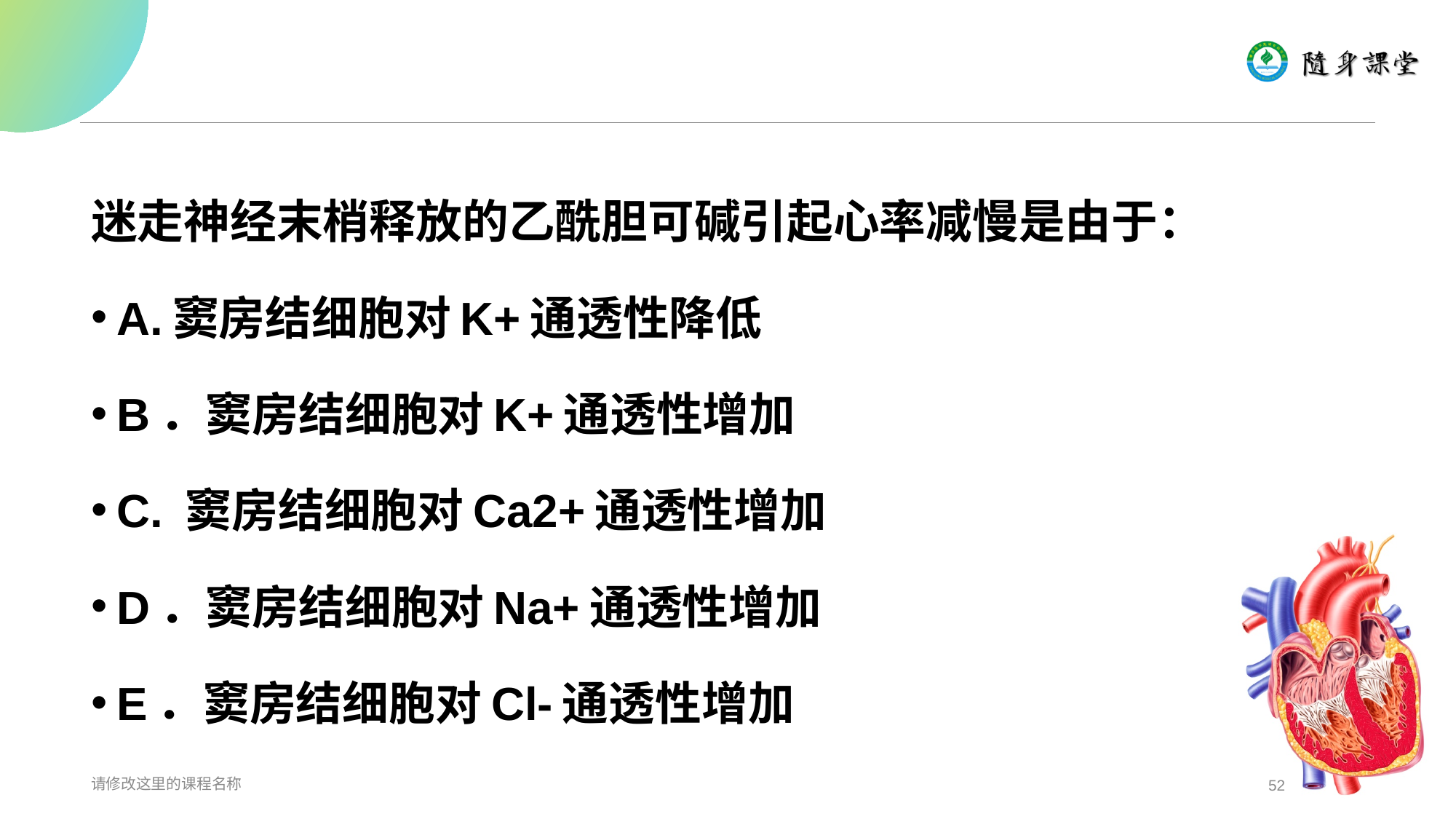

#
迷走神经末梢释放的乙酰胆可碱引起心率减慢是由于：
A.窦房结细胞对K+通透性降低
B．窦房结细胞对K+通透性增加
C. 窦房结细胞对Ca2+通透性增加
D．窦房结细胞对Na+通透性增加
E．窦房结细胞对Cl-通透性增加
请修改这里的课程名称
52